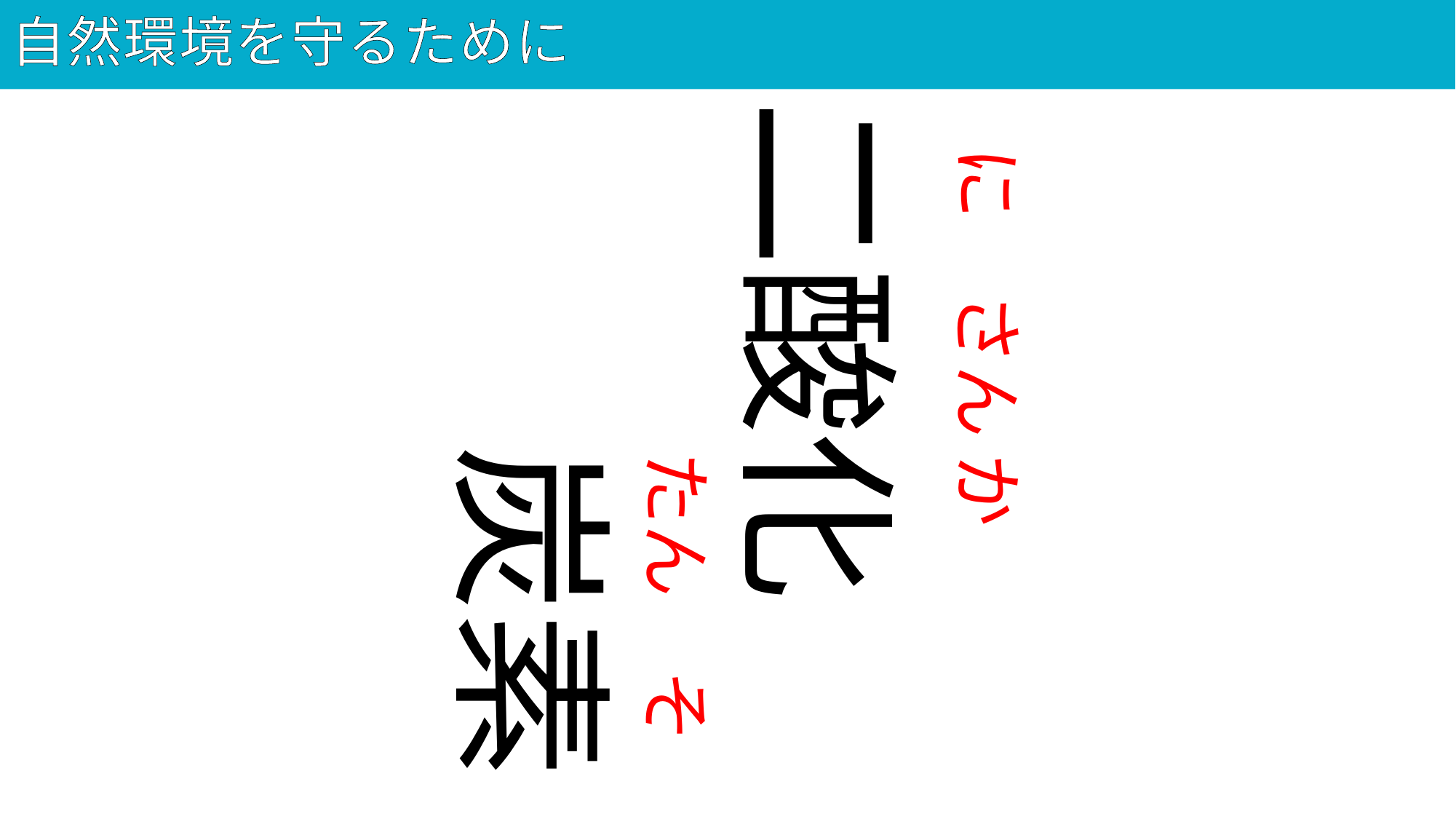

# 自然環境を守るために
44
二酸化
に　さん か
炭素
たん　そ